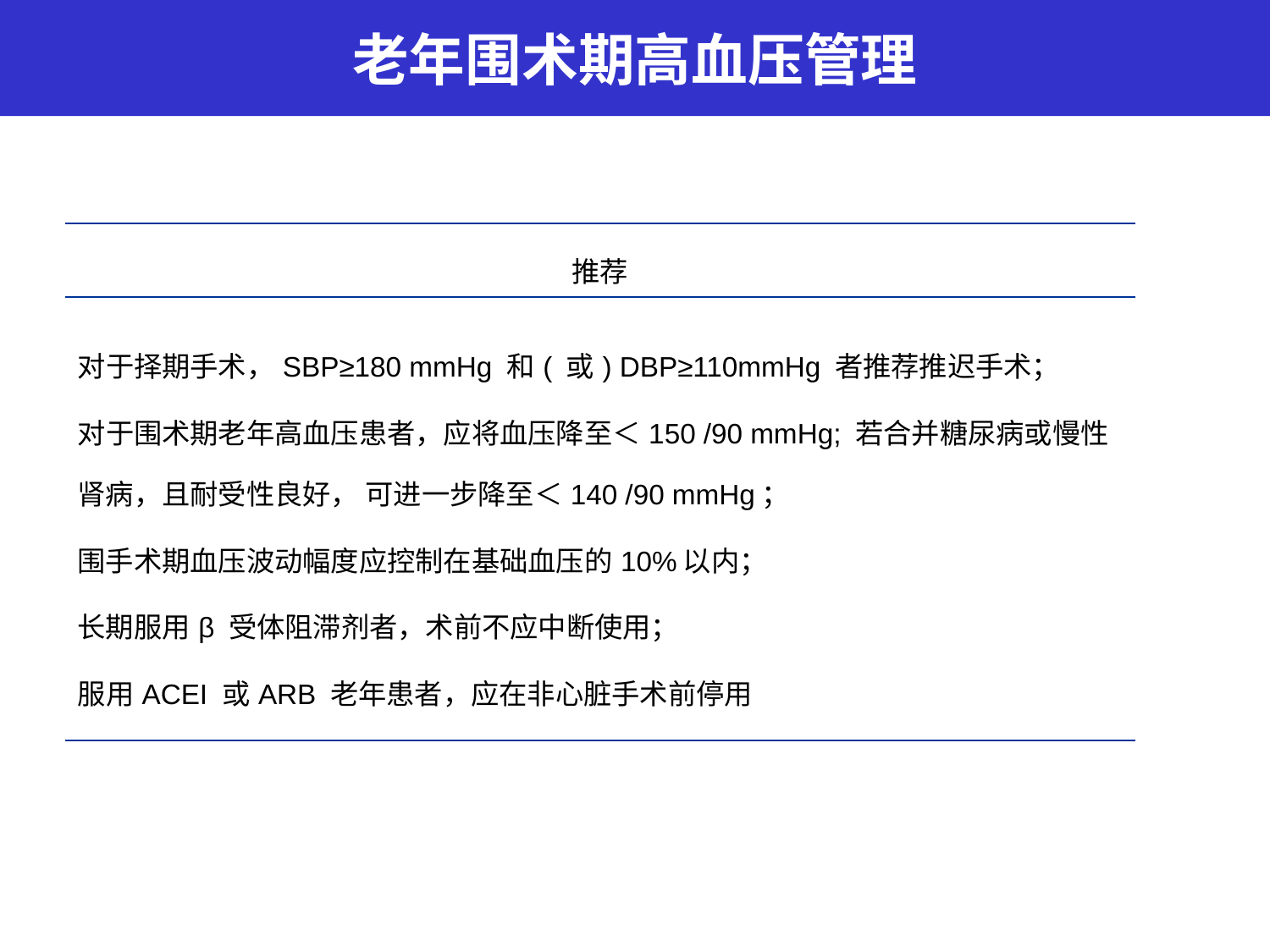

老年围术期高血压管理
| 推荐 |
| --- |
| 对于择期手术，SBP≥180 mmHg 和( 或) DBP≥110mmHg 者推荐推迟手术； 对于围术期老年高血压患者，应将血压降至＜150 /90 mmHg; 若合并糖尿病或慢性肾病，且耐受性良好， 可进一步降至＜140 /90 mmHg； 围手术期血压波动幅度应控制在基础血压的10%以内； 长期服用β 受体阻滞剂者，术前不应中断使用； 服用ACEI 或ARB 老年患者，应在非心脏手术前停用 |